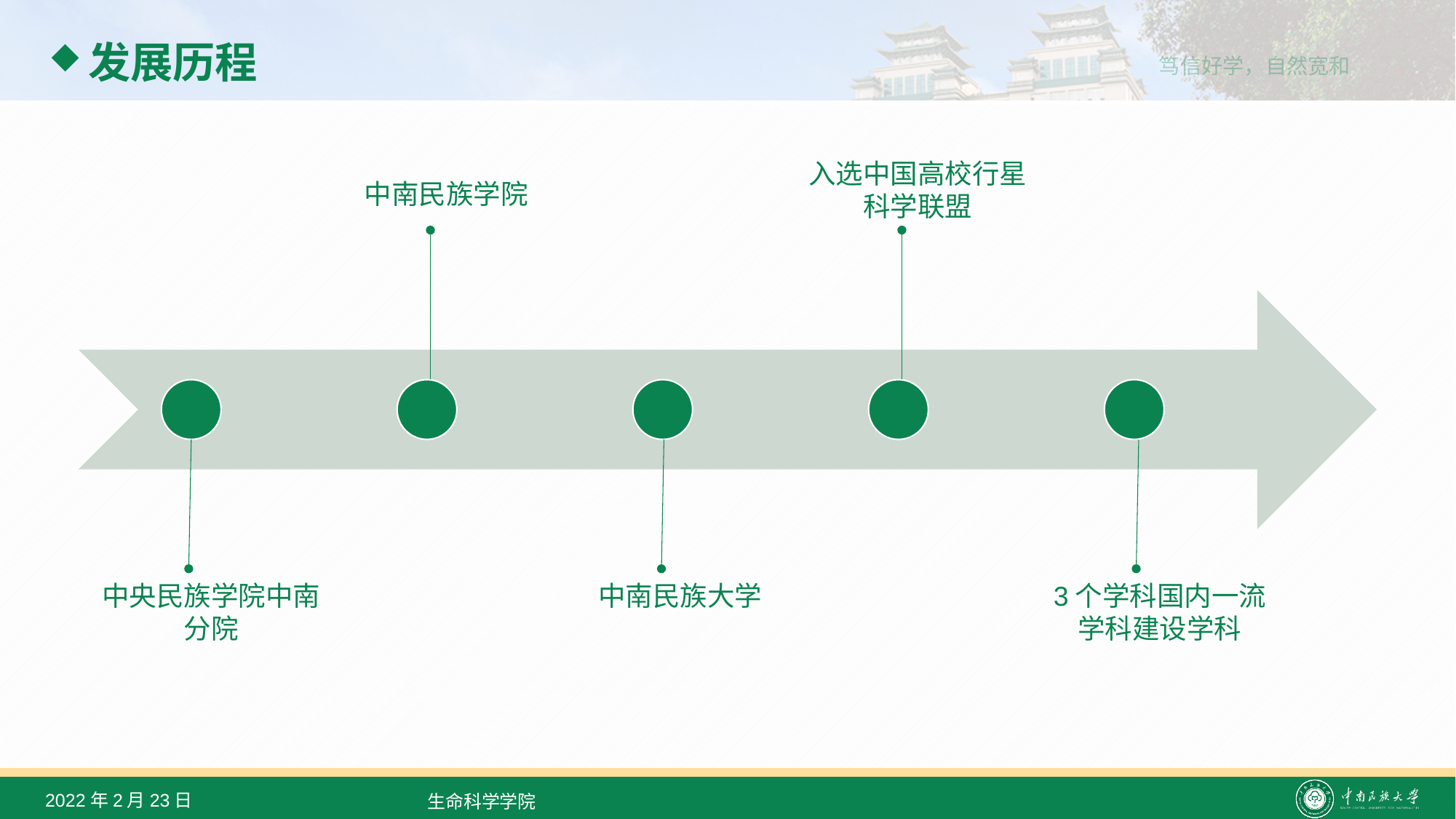

# 发展历程

入选中国高校行星科学联盟
中南民族学院

中央民族学院中南分院
中南民族大学
3个学科国内一流学科建设学科
2022年2月23日
生命科学学院